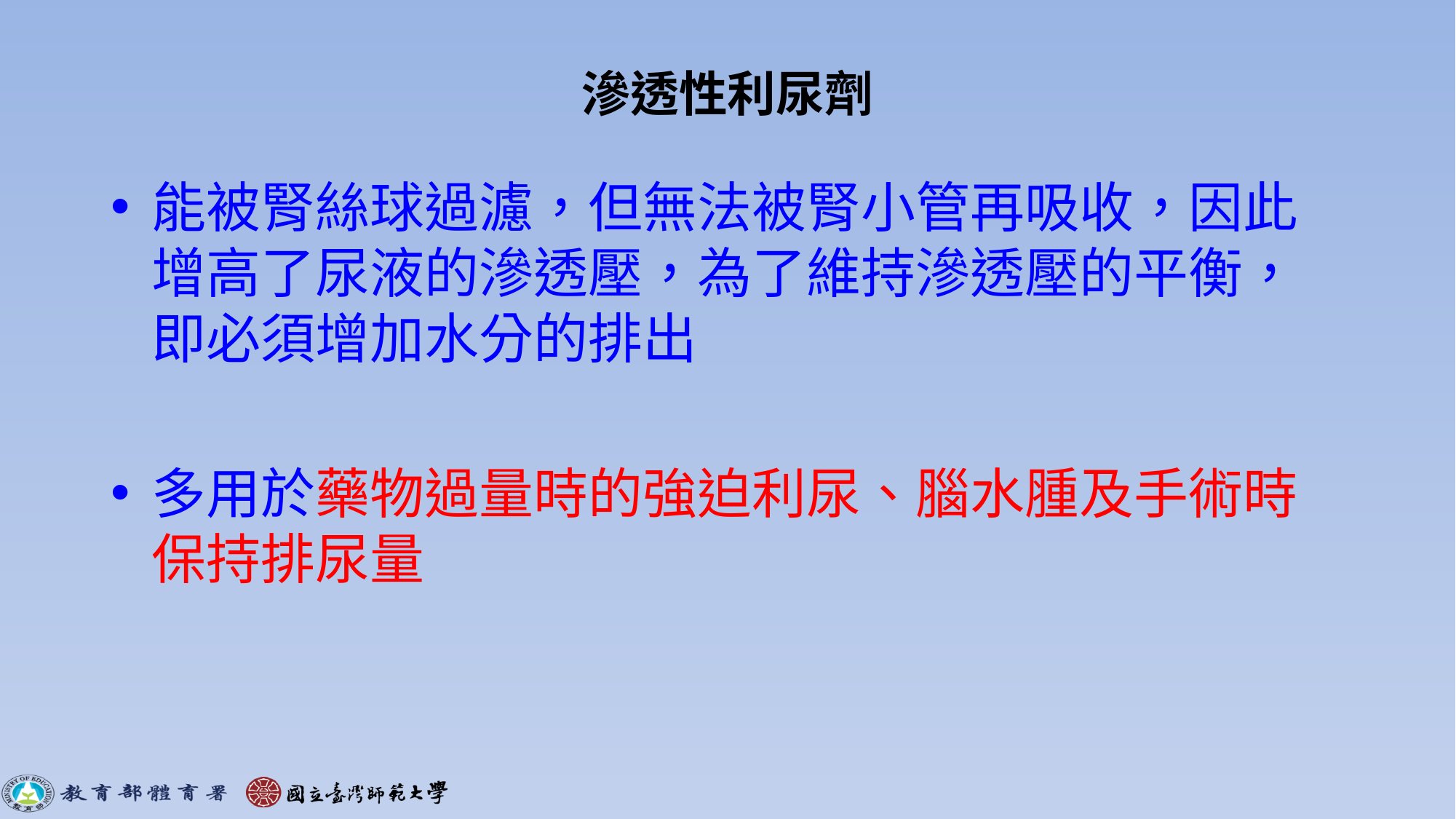

# 滲透性利尿劑
能被腎絲球過濾，但無法被腎小管再吸收，因此增高了尿液的滲透壓，為了維持滲透壓的平衡，即必須增加水分的排出

多用於藥物過量時的強迫利尿、腦水腫及手術時保持排尿量